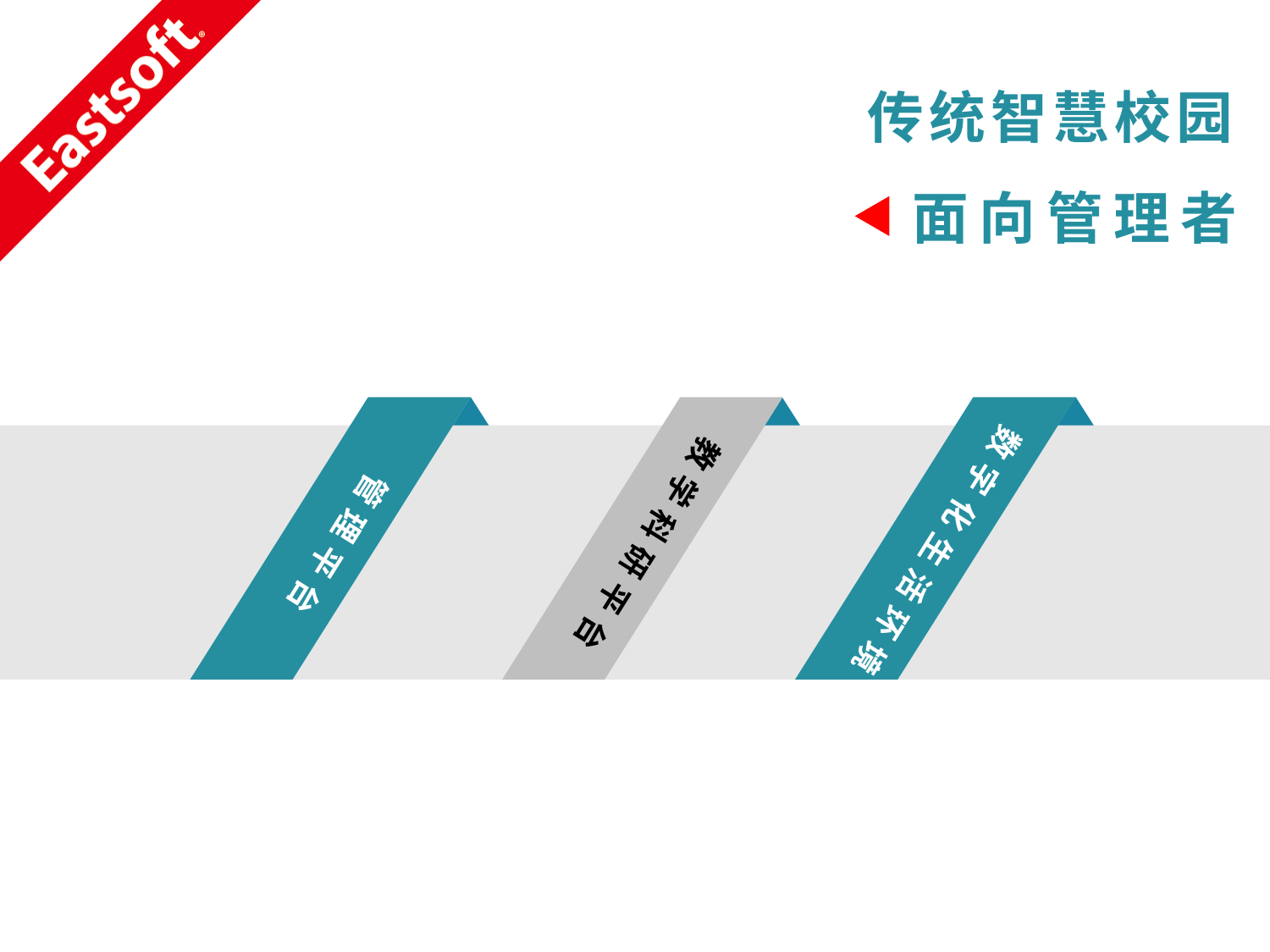

传统智慧校园
面向管理者

数字化生活环境
管理平台
教学科研平台

管理系统